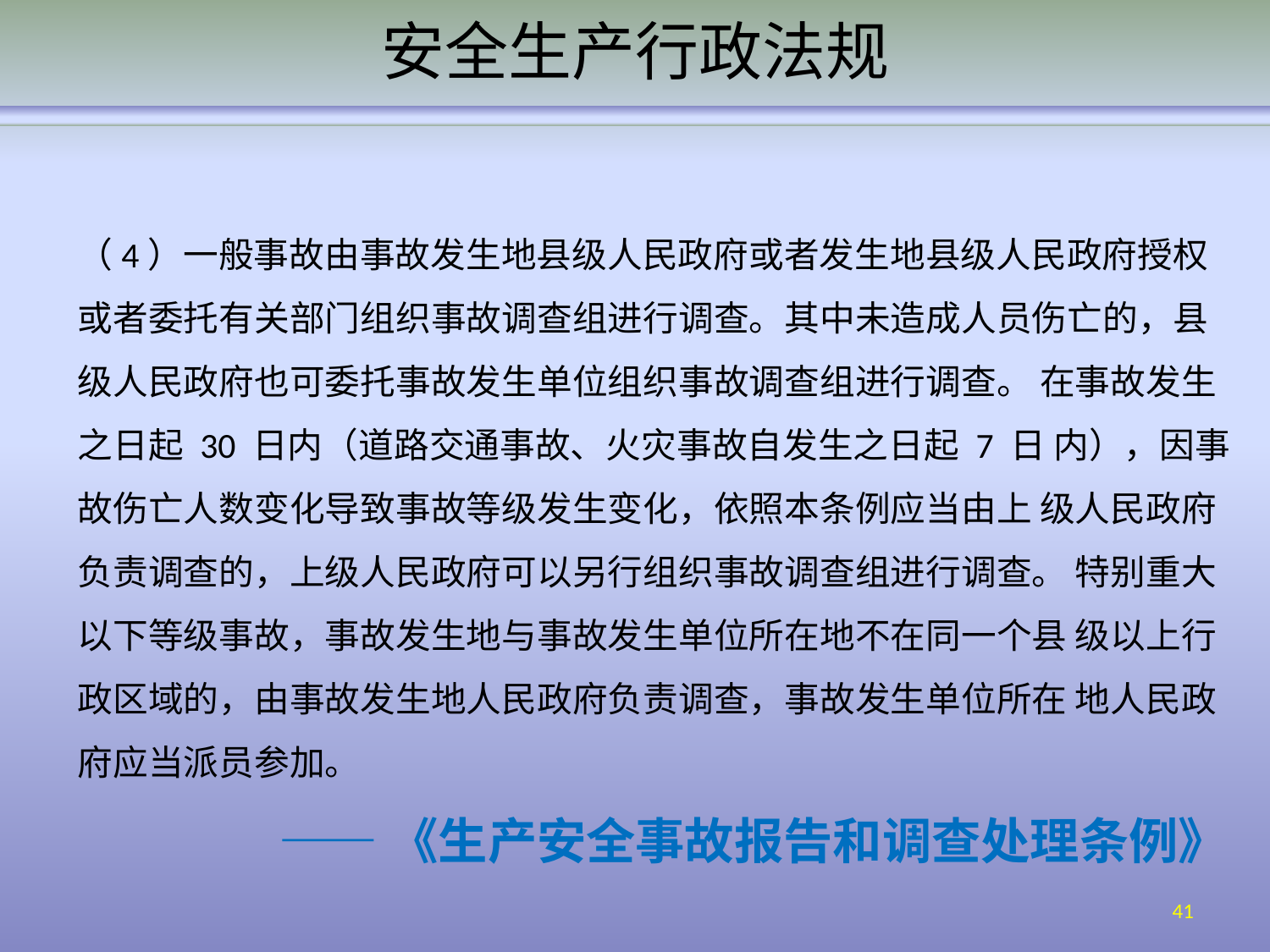

# 安全生产行政法规
（4）一般事故由事故发生地县级人民政府或者发生地县级人民政府授权 或者委托有关部门组织事故调查组进行调查。其中未造成人员伤亡的，县 级人民政府也可委托事故发生单位组织事故调查组进行调查。 在事故发生之日起 30 日内（道路交通事故、火灾事故自发生之日起 7 日 内），因事故伤亡人数变化导致事故等级发生变化，依照本条例应当由上 级人民政府负责调查的，上级人民政府可以另行组织事故调查组进行调查。 特别重大以下等级事故，事故发生地与事故发生单位所在地不在同一个县 级以上行政区域的，由事故发生地人民政府负责调查，事故发生单位所在 地人民政府应当派员参加。
——《生产安全事故报告和调查处理条例》
41